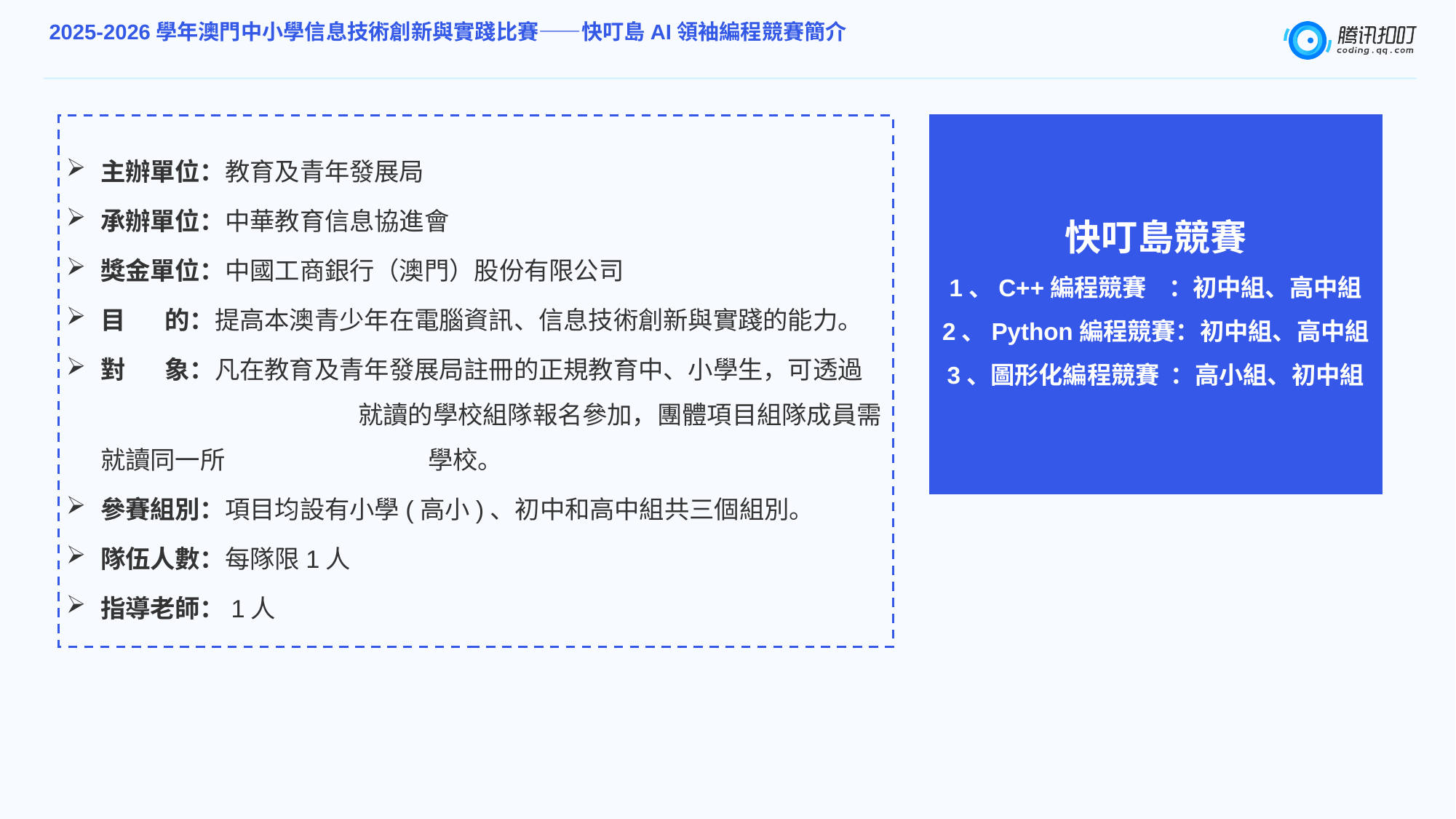

2025-2026學年澳門中小學信息技術創新與實踐比賽——快叮島AI領袖編程競賽簡介

快叮島競賽
1、C++編程競賽    ：初中組、高中組
2、Python編程競賽：初中組、高中組
3、圖形化編程競賽  ：高小組、初中組

主辦單位：教育及青年發展局
承辦單位：中華教育信息協進會
獎金單位：中國工商銀行（澳門）股份有限公司
目       的：提高本澳青少年在電腦資訊、信息技術創新與實踐的能力。
對       象：凡在教育及青年發展局註冊的正規教育中、小學生，可透過             		       就讀的學校組隊報名參加，團體項目組隊成員需就讀同一所 	             	學校。
參賽組別：項目均設有小學(高小)、初中和高中組共三個組別。
隊伍人數：每隊限1人
指導老師：1人